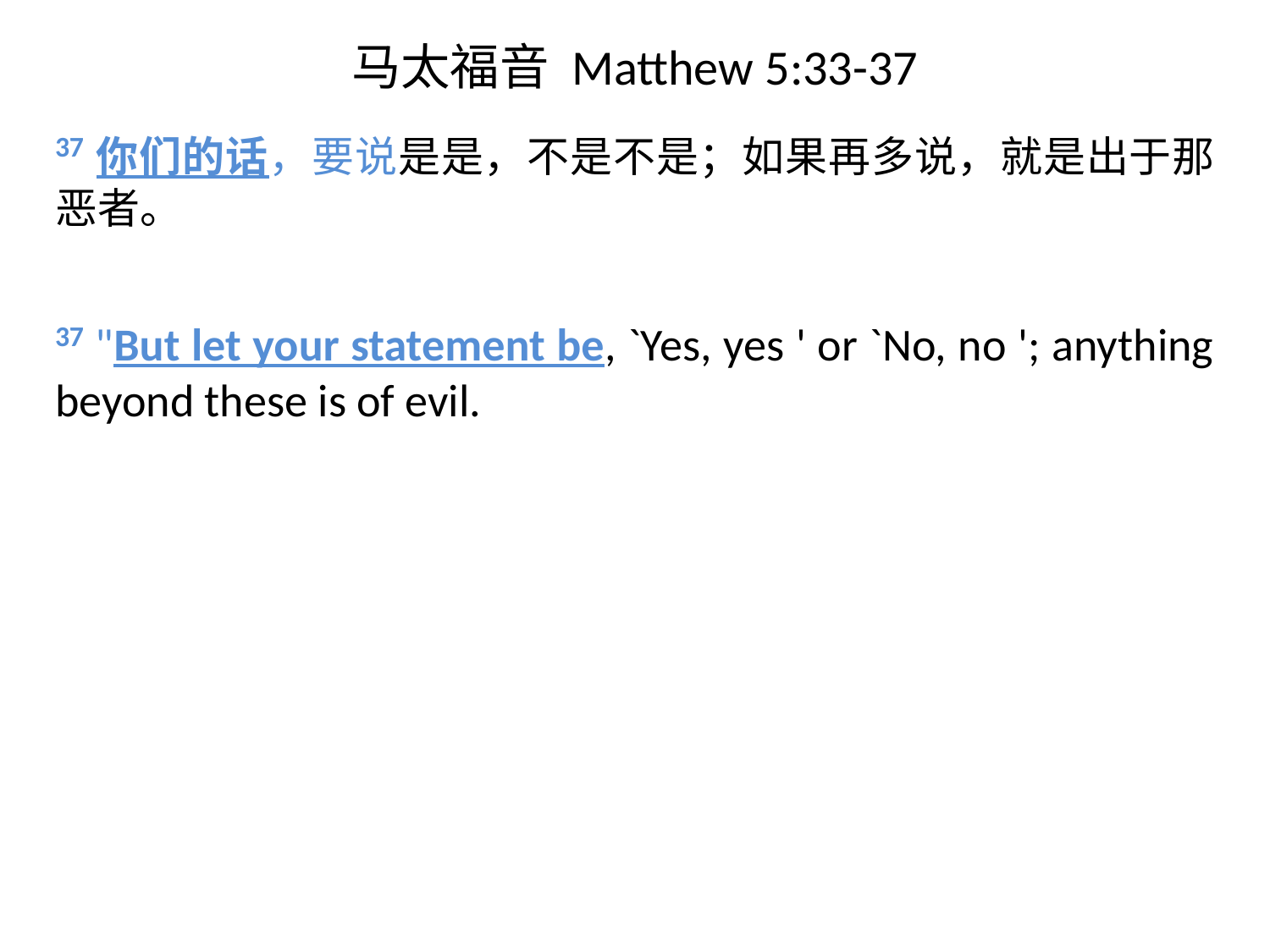

# 马太福音 Matthew 5:33-37
37你们的话，要说是是，不是不是；如果再多说，就是出于那恶者。

37 ​"But let your statement be, `Yes, yes ' or `No, no '; anything beyond these is of evil.